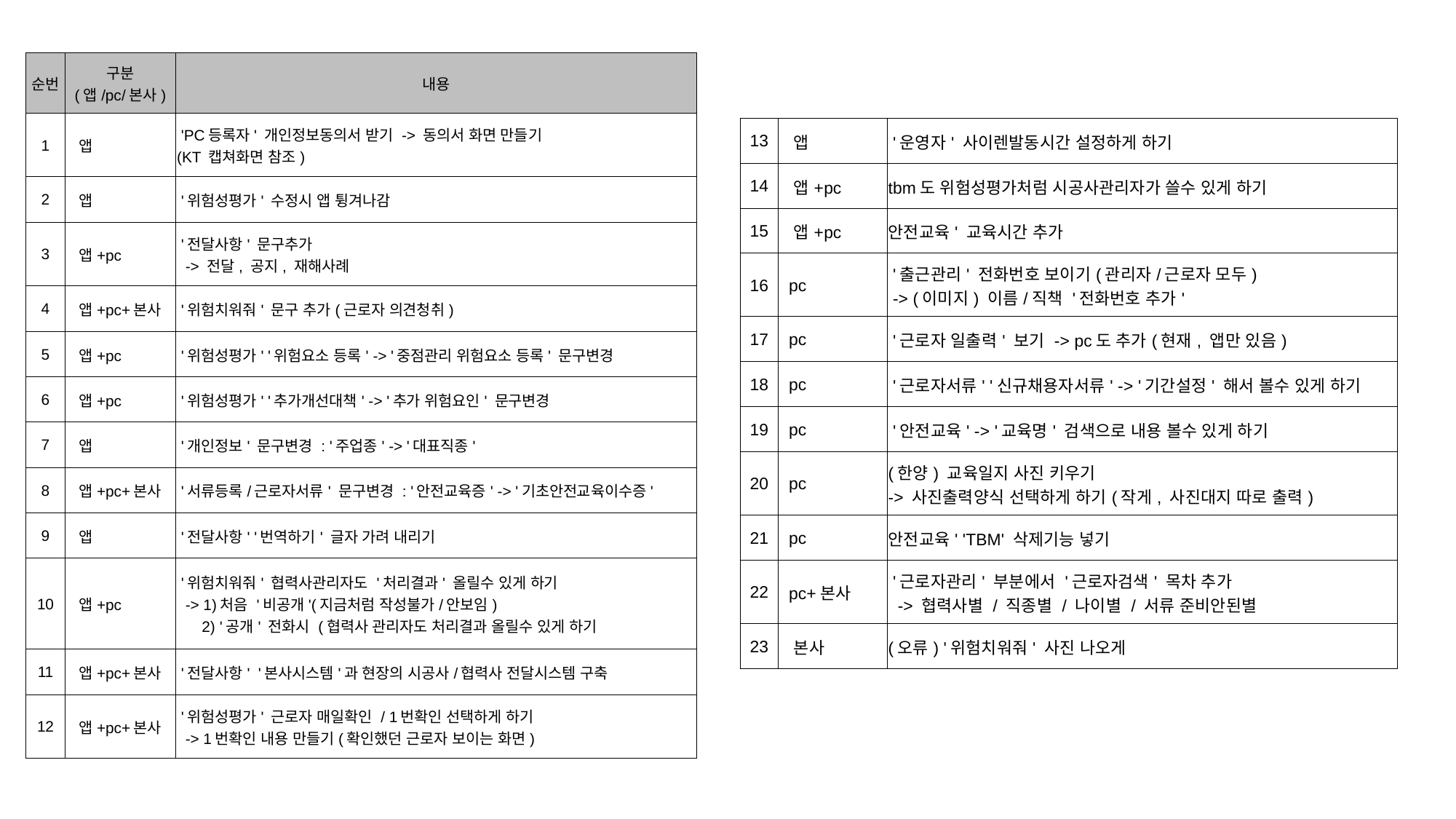

| 순번 | 구분 (앱/pc/본사) | 내용 |
| --- | --- | --- |
| 1 | 앱 | 'PC등록자' 개인정보동의서 받기 -> 동의서 화면 만들기 (KT 캡쳐화면 참조) |
| 2 | 앱 | '위험성평가' 수정시 앱 튕겨나감 |
| 3 | 앱+pc | '전달사항' 문구추가 -> 전달, 공지, 재해사례 |
| 4 | 앱+pc+본사 | '위험치워줘' 문구 추가(근로자 의견청취) |
| 5 | 앱+pc | '위험성평가' '위험요소 등록' -> '중점관리 위험요소 등록' 문구변경 |
| 6 | 앱+pc | '위험성평가' '추가개선대책' -> '추가 위험요인' 문구변경 |
| 7 | 앱 | '개인정보' 문구변경 : '주업종' -> '대표직종' |
| 8 | 앱+pc+본사 | '서류등록/근로자서류' 문구변경 : '안전교육증' -> '기초안전교육이수증' |
| 9 | 앱 | '전달사항' '번역하기' 글자 가려 내리기 |
| 10 | 앱+pc | '위험치워줘' 협력사관리자도 '처리결과' 올릴수 있게 하기 -> 1)처음 '비공개'(지금처럼 작성불가/안보임) 2) '공개' 전화시 (협력사 관리자도 처리결과 올릴수 있게 하기 |
| 11 | 앱+pc+본사 | '전달사항' '본사시스템'과 현장의 시공사/협력사 전달시스템 구축 |
| 12 | 앱+pc+본사 | '위험성평가' 근로자 매일확인 / 1번확인 선택하게 하기 -> 1번확인 내용 만들기(확인했던 근로자 보이는 화면) |
| 13 | 앱 | '운영자' 사이렌발동시간 설정하게 하기 |
| --- | --- | --- |
| 14 | 앱+pc | tbm도 위험성평가처럼 시공사관리자가 쓸수 있게 하기 |
| 15 | 앱+pc | 안전교육' 교육시간 추가 |
| 16 | pc | '출근관리' 전화번호 보이기(관리자/근로자 모두) -> (이미지) 이름/직책 '전화번호 추가' |
| 17 | pc | '근로자 일출력' 보기 -> pc도 추가(현재, 앱만 있음) |
| 18 | pc | '근로자서류' '신규채용자서류' -> '기간설정' 해서 볼수 있게 하기 |
| 19 | pc | '안전교육' -> '교육명' 검색으로 내용 볼수 있게 하기 |
| 20 | pc | (한양) 교육일지 사진 키우기 -> 사진출력양식 선택하게 하기(작게, 사진대지 따로 출력) |
| 21 | pc | 안전교육' 'TBM' 삭제기능 넣기 |
| 22 | pc+본사 | '근로자관리' 부분에서 '근로자검색' 목차 추가 -> 협력사별 / 직종별 / 나이별 / 서류 준비안된별 |
| 23 | 본사 | (오류) '위험치워줘' 사진 나오게 |